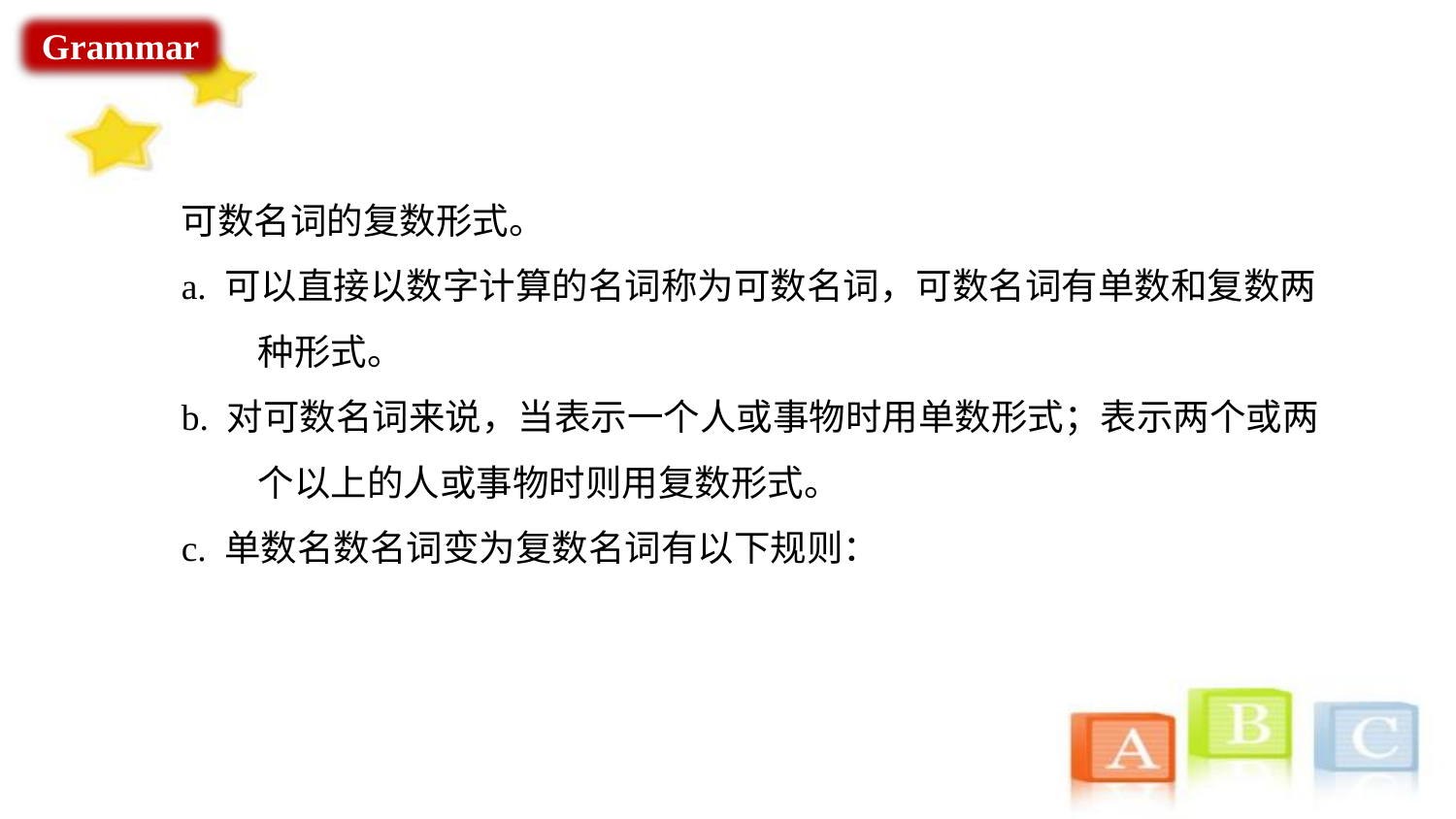

Grammar
可数名词的复数形式。
a. 可以直接以数字计算的名词称为可数名词，可数名词有单数和复数两种形式。
b. 对可数名词来说，当表示一个人或事物时用单数形式；表示两个或两个以上的人或事物时则用复数形式。
c. 单数名数名词变为复数名词有以下规则：